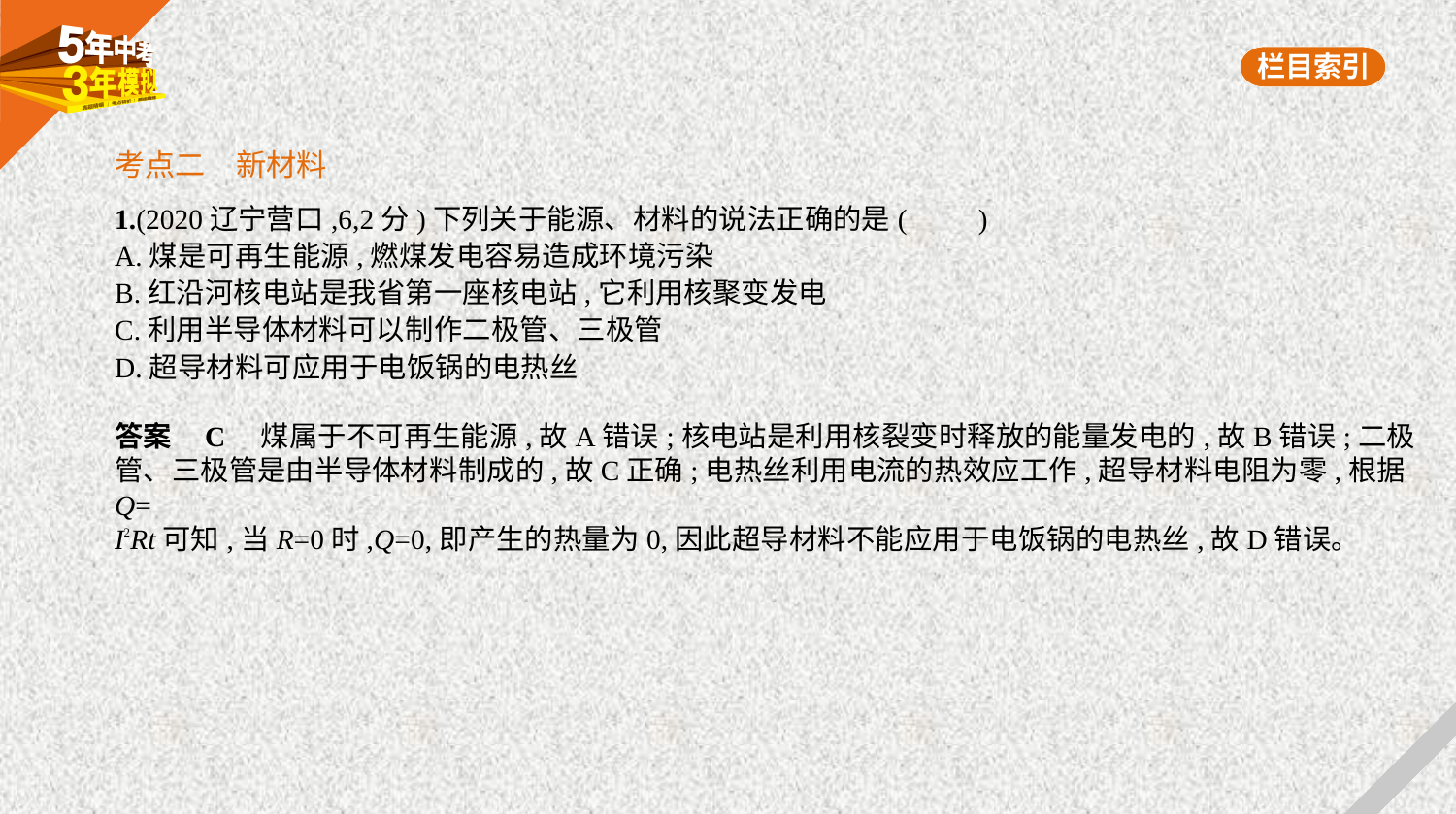

考点二　新材料
1.(2020辽宁营口,6,2分)下列关于能源、材料的说法正确的是(　　)
A.煤是可再生能源,燃煤发电容易造成环境污染
B.红沿河核电站是我省第一座核电站,它利用核聚变发电
C.利用半导体材料可以制作二极管、三极管
D.超导材料可应用于电饭锅的电热丝
答案    C　煤属于不可再生能源,故A错误;核电站是利用核裂变时释放的能量发电的,故B错误;二极
管、三极管是由半导体材料制成的,故C正确;电热丝利用电流的热效应工作,超导材料电阻为零,根据Q=
I2Rt可知,当R=0时,Q=0,即产生的热量为0,因此超导材料不能应用于电饭锅的电热丝,故D错误。